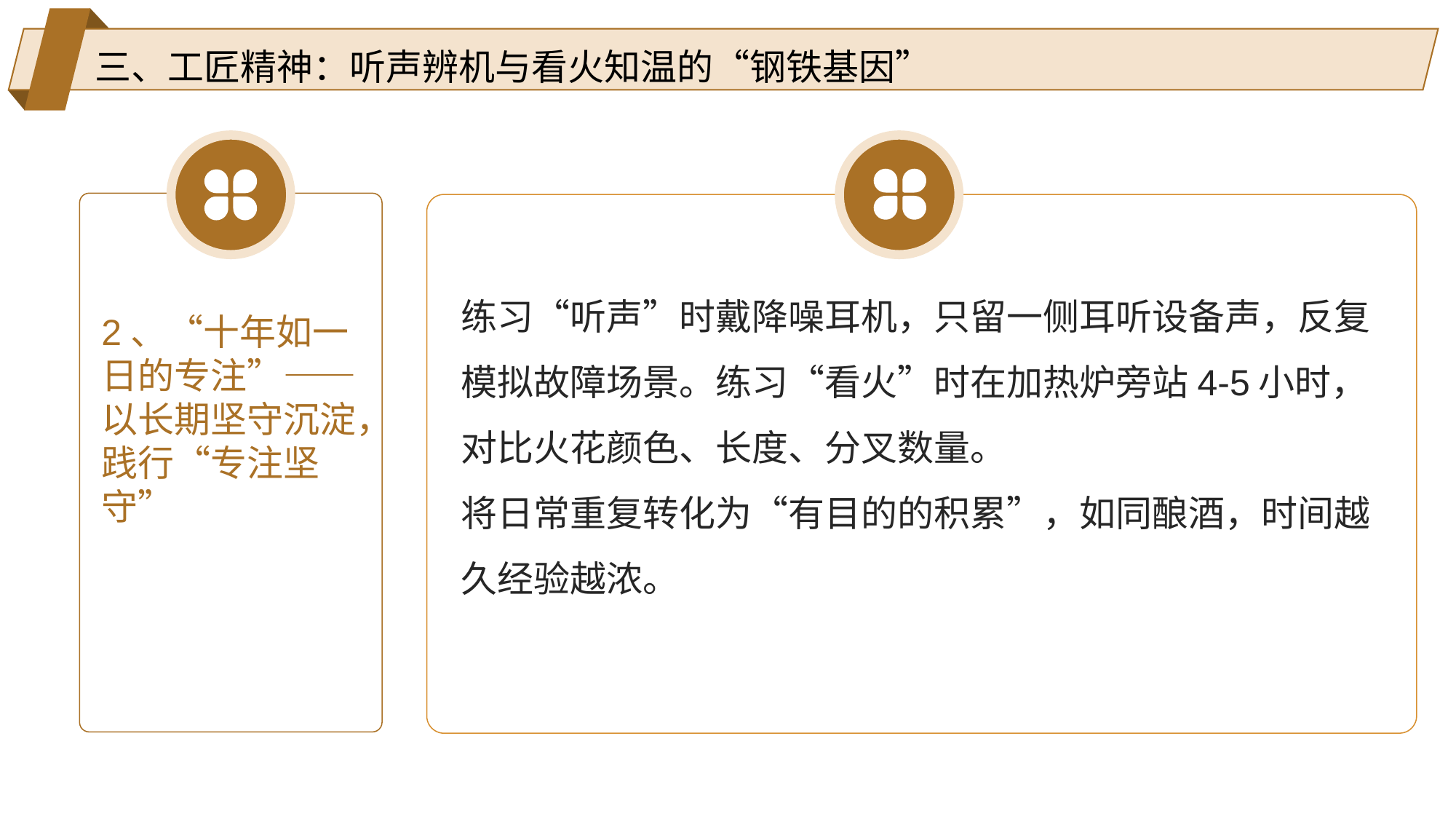

三、工匠精神：听声辨机与看火知温的“钢铁基因”

练习“听声”时戴降噪耳机，只留一侧耳听设备声，反复模拟故障场景。练习“看火”时在加热炉旁站4-5小时，对比火花颜色、长度、分叉数量。
将日常重复转化为“有目的的积累”，如同酿酒，时间越久经验越浓。
2、“十年如一日的专注”——以长期坚守沉淀，践行“专注坚守”